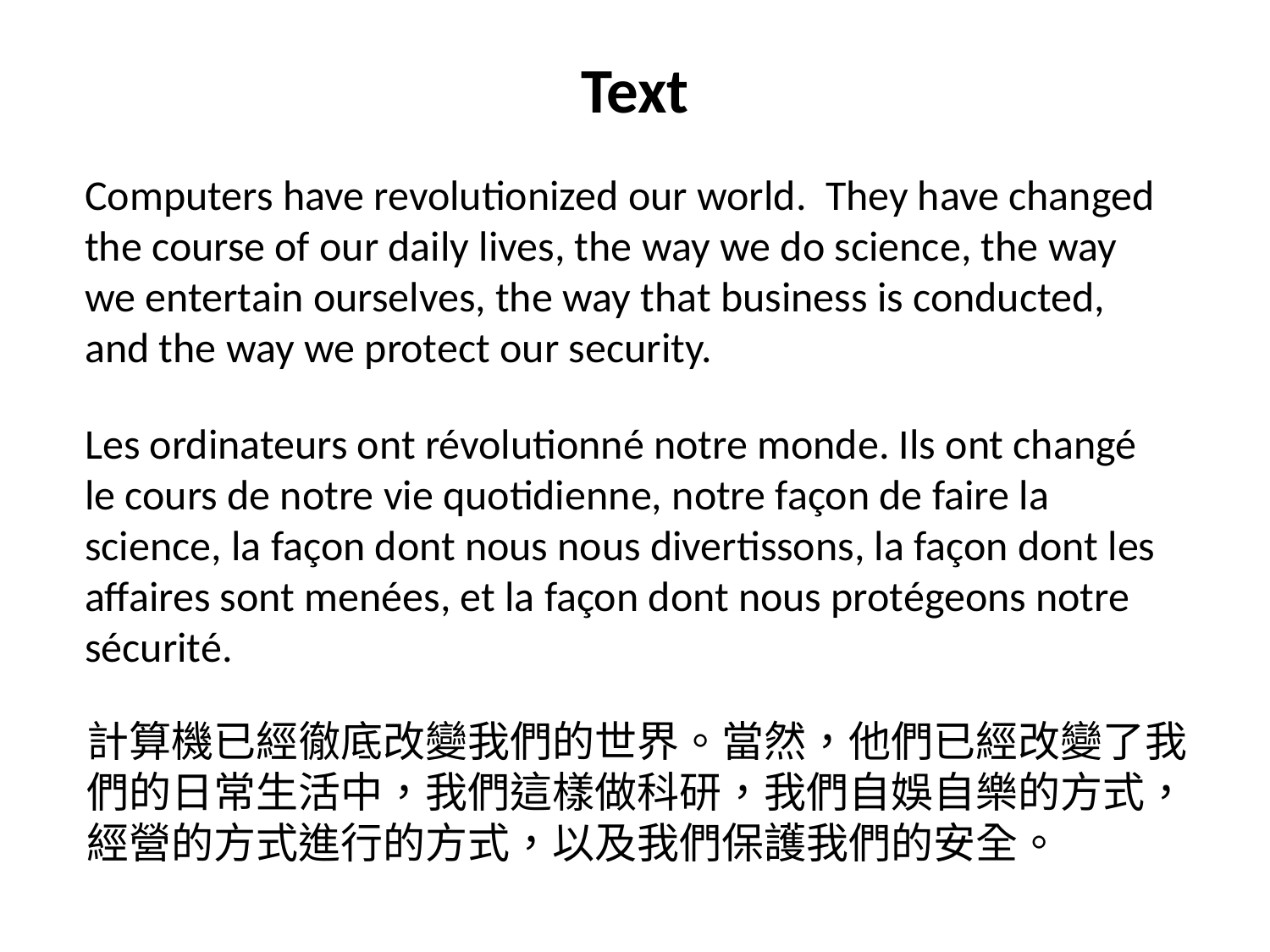

# Text
Computers have revolutionized our world.  They have changed the course of our daily lives, the way we do science, the way we entertain ourselves, the way that business is conducted, and the way we protect our security.
Les ordinateurs ont révolutionné notre monde. Ils ont changé le cours de notre vie quotidienne, notre façon de faire la science, la façon dont nous nous divertissons, la façon dont les affaires sont menées, et la façon dont nous protégeons notre sécurité.
計算機已經徹底改變我們的世界。當然，他們已經改變了我們的日常生活中，我們這樣做科研，我們自娛自樂的方式，經營的方式進行的方式，以及我們保護我們的安全。